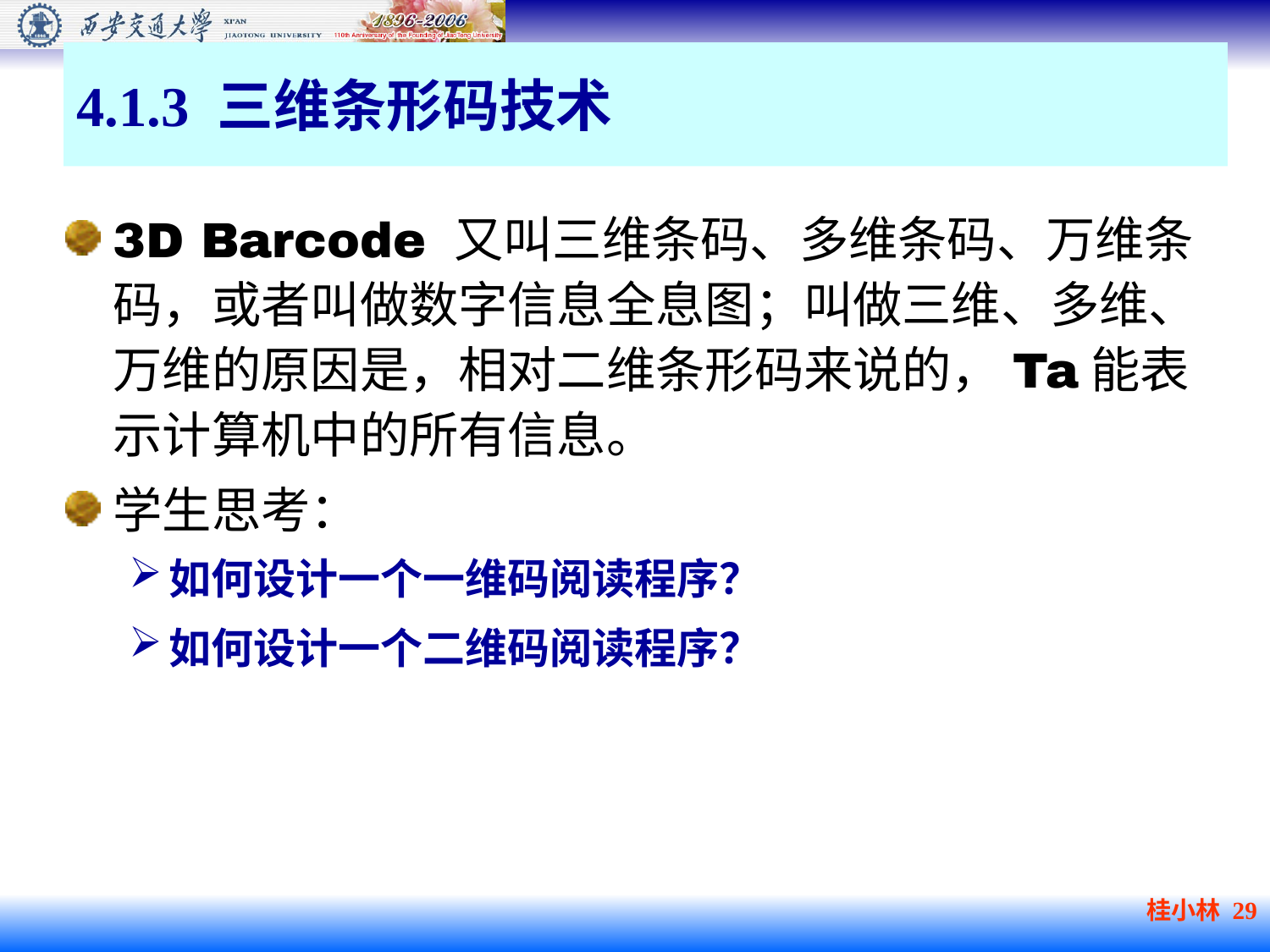

4.1.3 三维条形码技术
3D Barcode 又叫三维条码、多维条码、万维条码，或者叫做数字信息全息图；叫做三维、多维、万维的原因是，相对二维条形码来说的，Ta能表示计算机中的所有信息。
学生思考：
如何设计一个一维码阅读程序？
如何设计一个二维码阅读程序？
桂小林 29